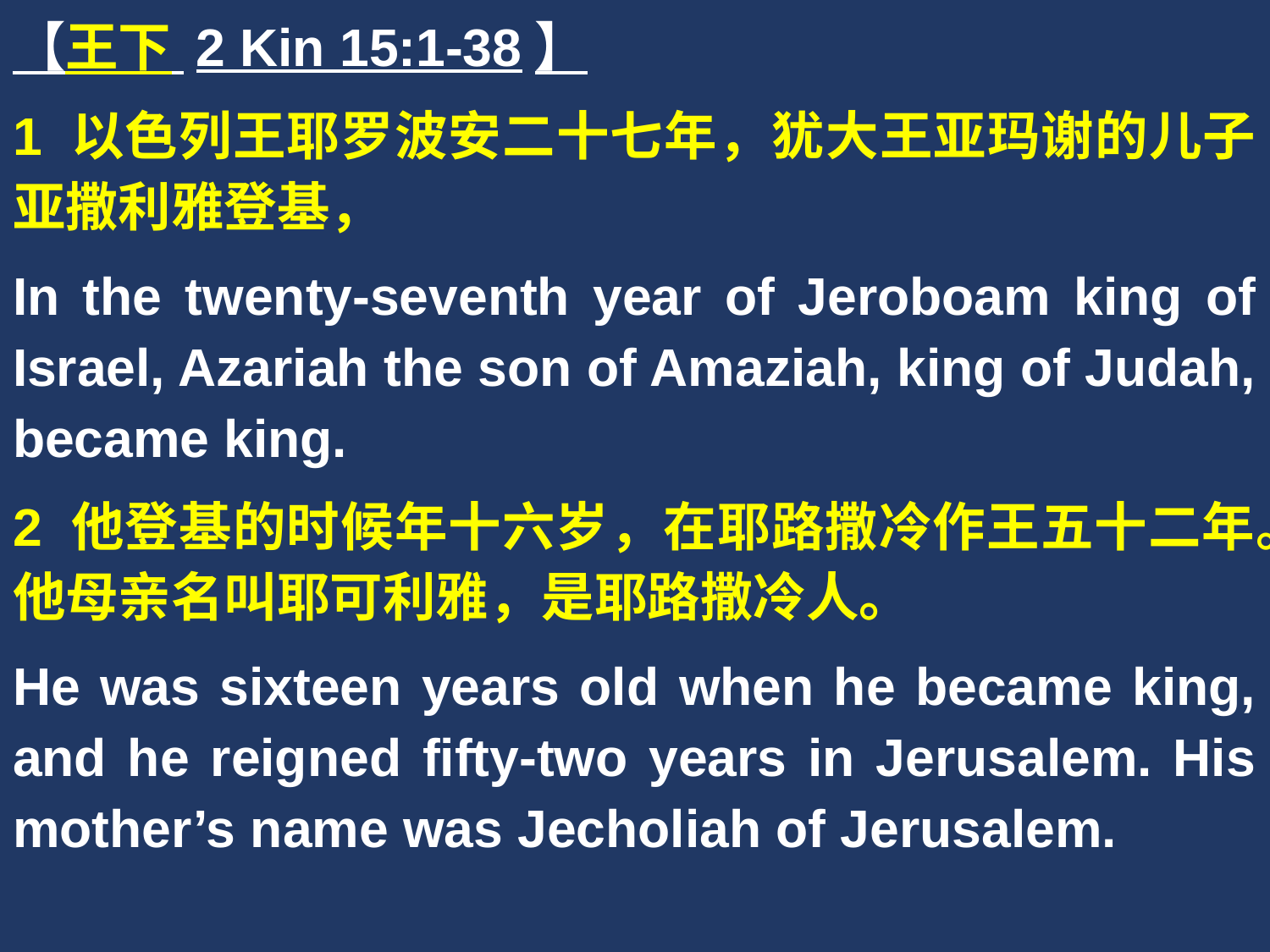

【王下 2 Kin 15:1-38】
1 以色列王耶罗波安二十七年，犹大王亚玛谢的儿子亚撒利雅登基，
In the twenty-seventh year of Jeroboam king of Israel, Azariah the son of Amaziah, king of Judah, became king.
2 他登基的时候年十六岁，在耶路撒冷作王五十二年。他母亲名叫耶可利雅，是耶路撒冷人。
He was sixteen years old when he became king, and he reigned fifty-two years in Jerusalem. His mother’s name was Jecholiah of Jerusalem.